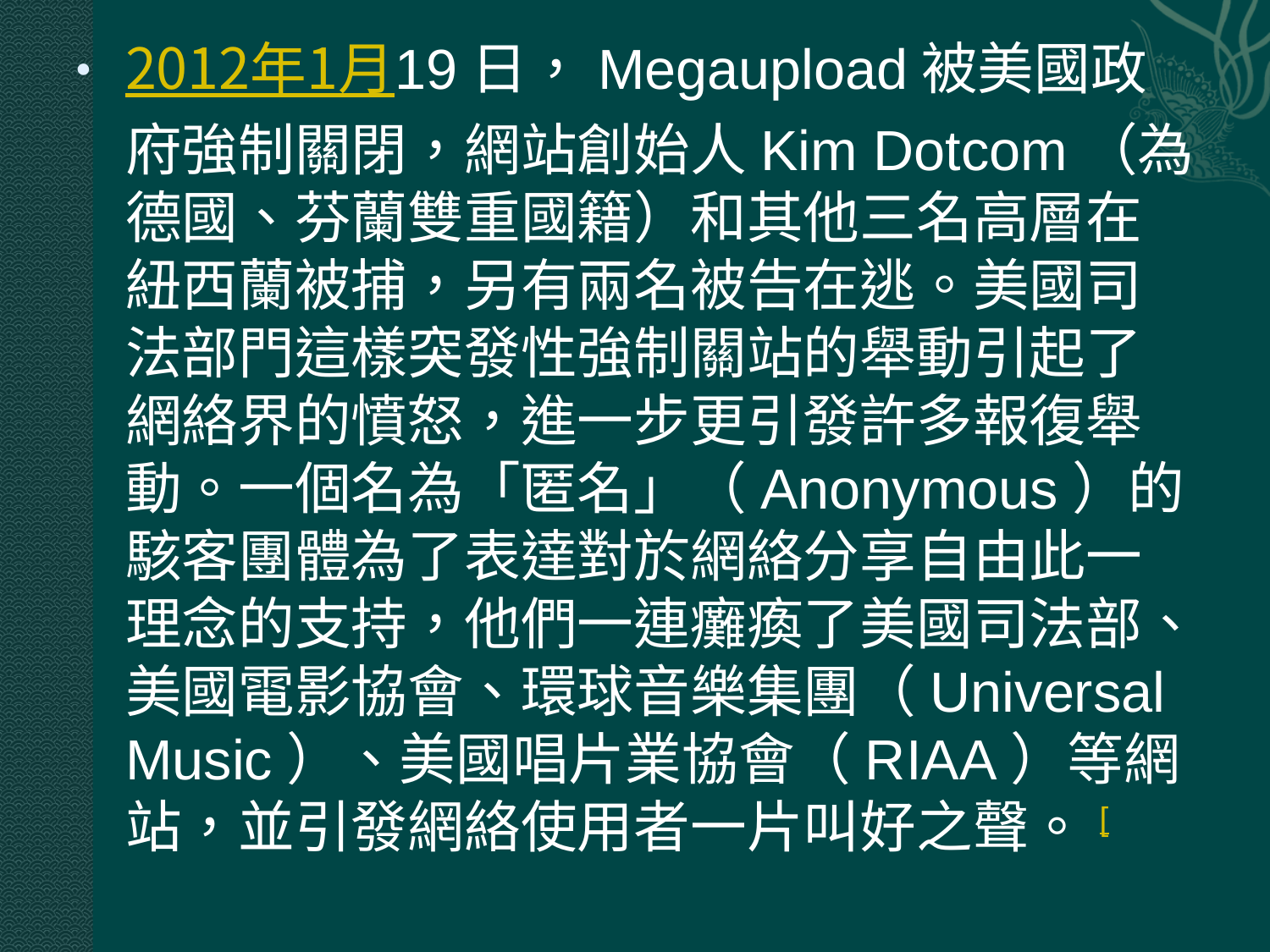

2012年1月19日，Megaupload被美國政府強制關閉，網站創始人Kim Dotcom（為德國、芬蘭雙重國籍）和其他三名高層在紐西蘭被捕，另有兩名被告在逃。美國司法部門這樣突發性強制關站的舉動引起了網絡界的憤怒，進一步更引發許多報復舉動。一個名為「匿名」（Anonymous）的駭客團體為了表達對於網絡分享自由此一理念的支持，他們一連癱瘓了美國司法部、美國電影協會、環球音樂集團（Universal Music）、美國唱片業協會（RIAA）等網站，並引發網絡使用者一片叫好之聲。[